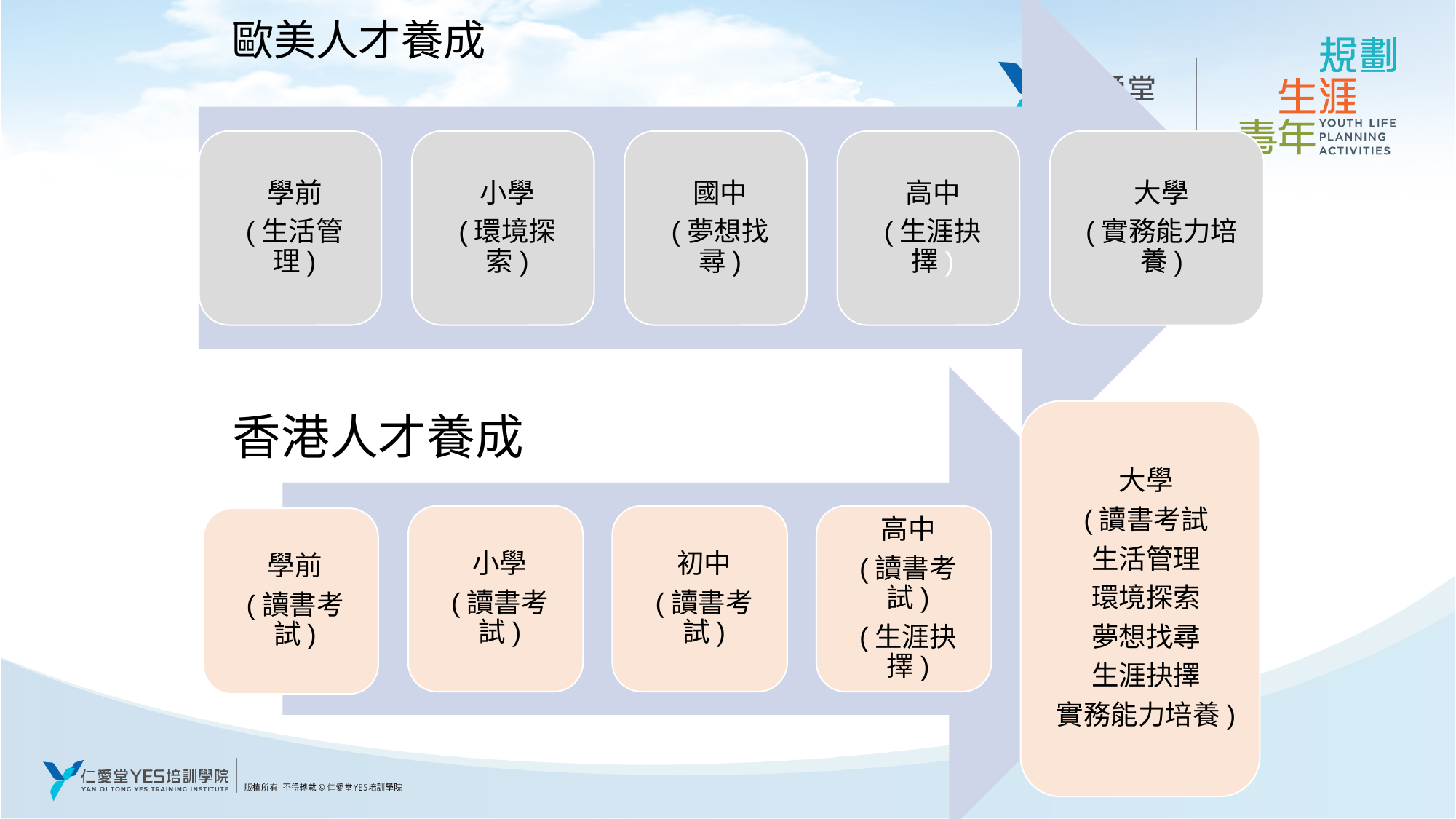

學前
(生活管理)
小學
(環境探索)
國中
(夢想找尋)
高中
(生涯抉擇)
大學
(實務能力培養)
歐美人才養成

學前
(讀書考試)
小學
(讀書考試)
初中
(讀書考試)
高中
(讀書考試)
(生涯抉擇)
大學
(讀書考試
生活管理
環境探索
夢想找尋
生涯抉擇
實務能力培養)
香港人才養成